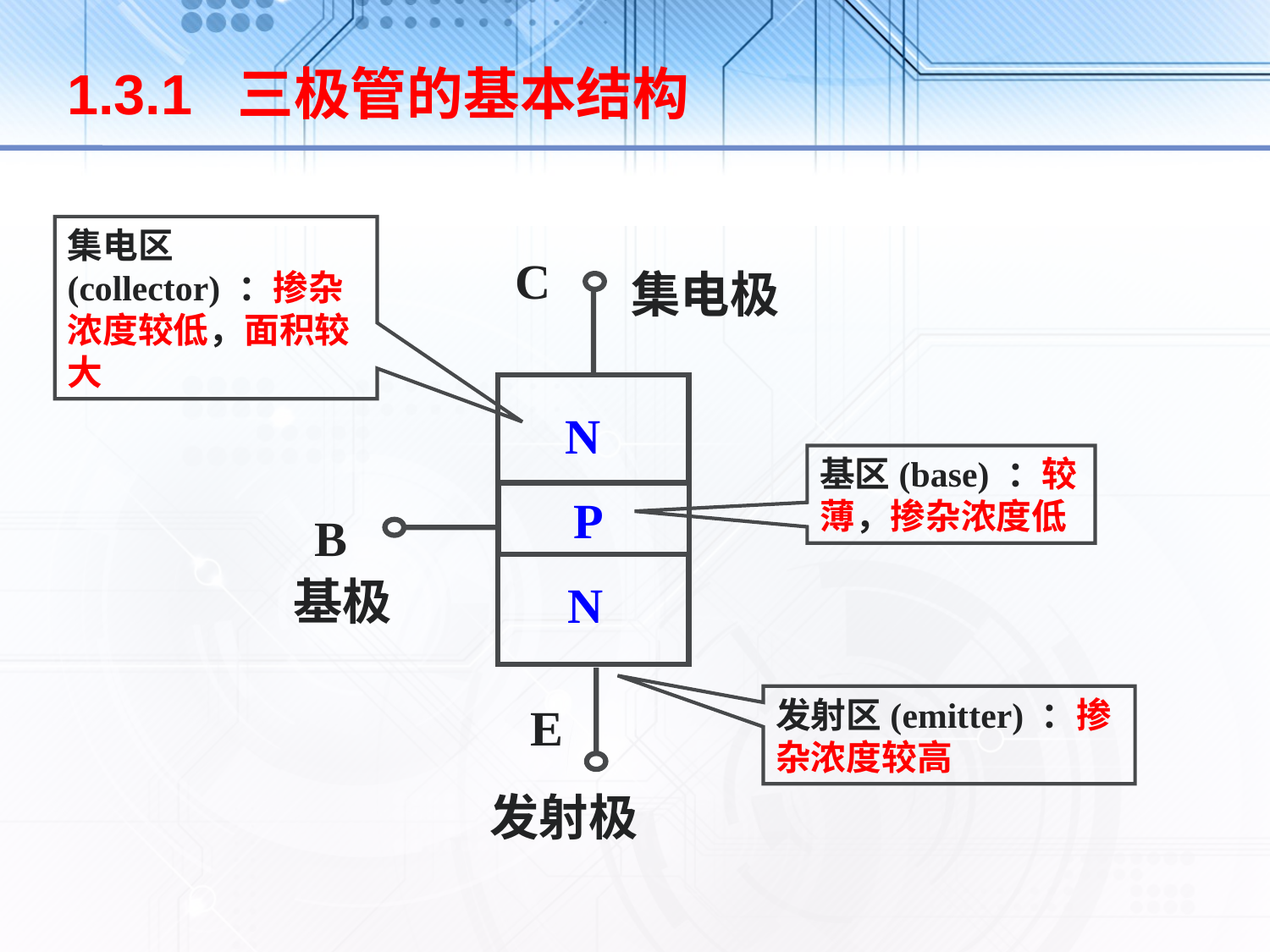

1.3.1  三极管的基本结构

集电区(collector) ：掺杂浓度较低，面积较大
C
B
E
集电极

N
P
N
基极
发射极
基区(base) ：较薄，掺杂浓度低
发射区(emitter) ：掺
杂浓度较高